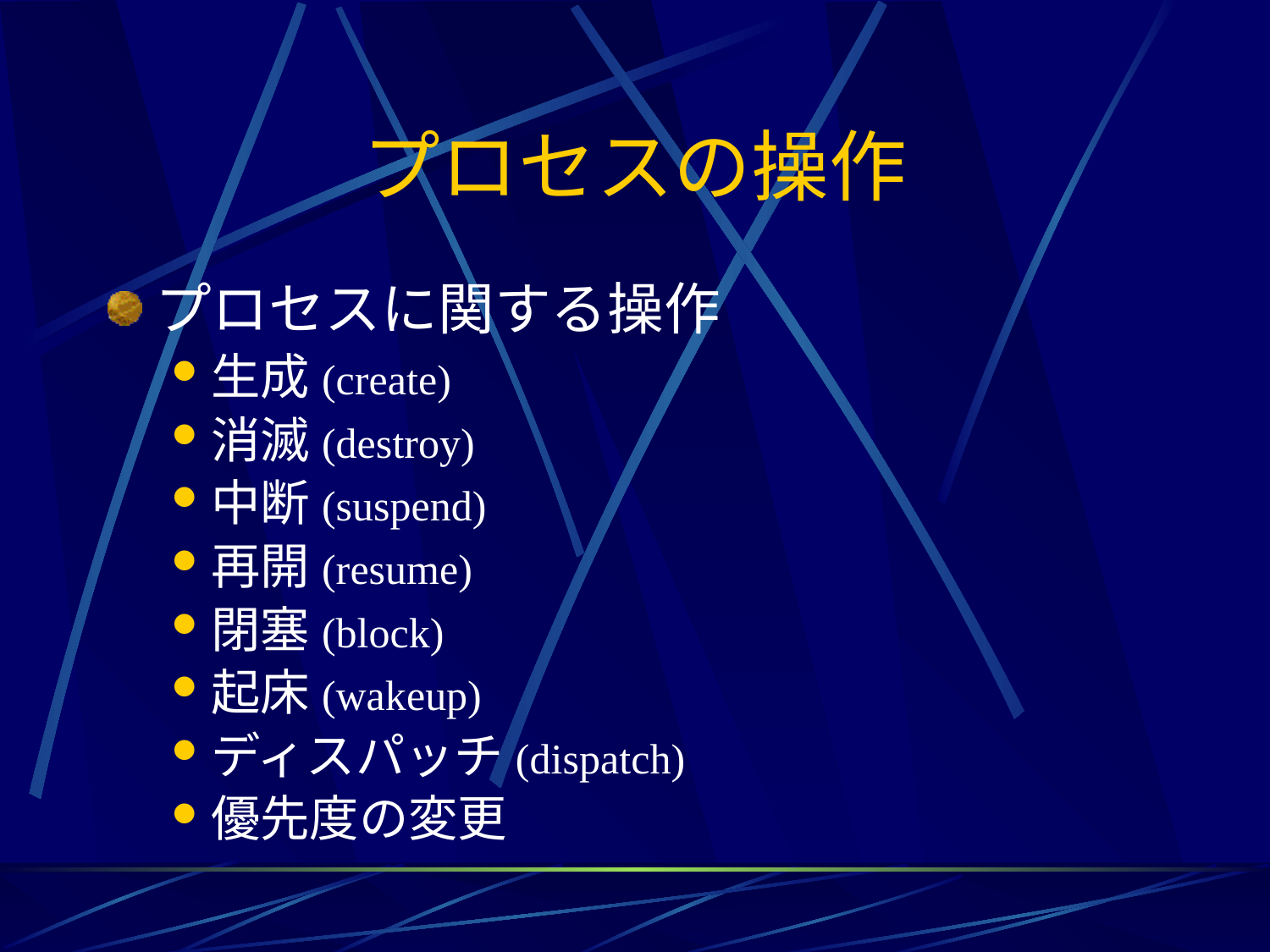

# プロセスの操作
プロセスに関する操作
生成(create)
消滅(destroy)
中断(suspend)
再開(resume)
閉塞(block)
起床(wakeup)
ディスパッチ(dispatch)
優先度の変更